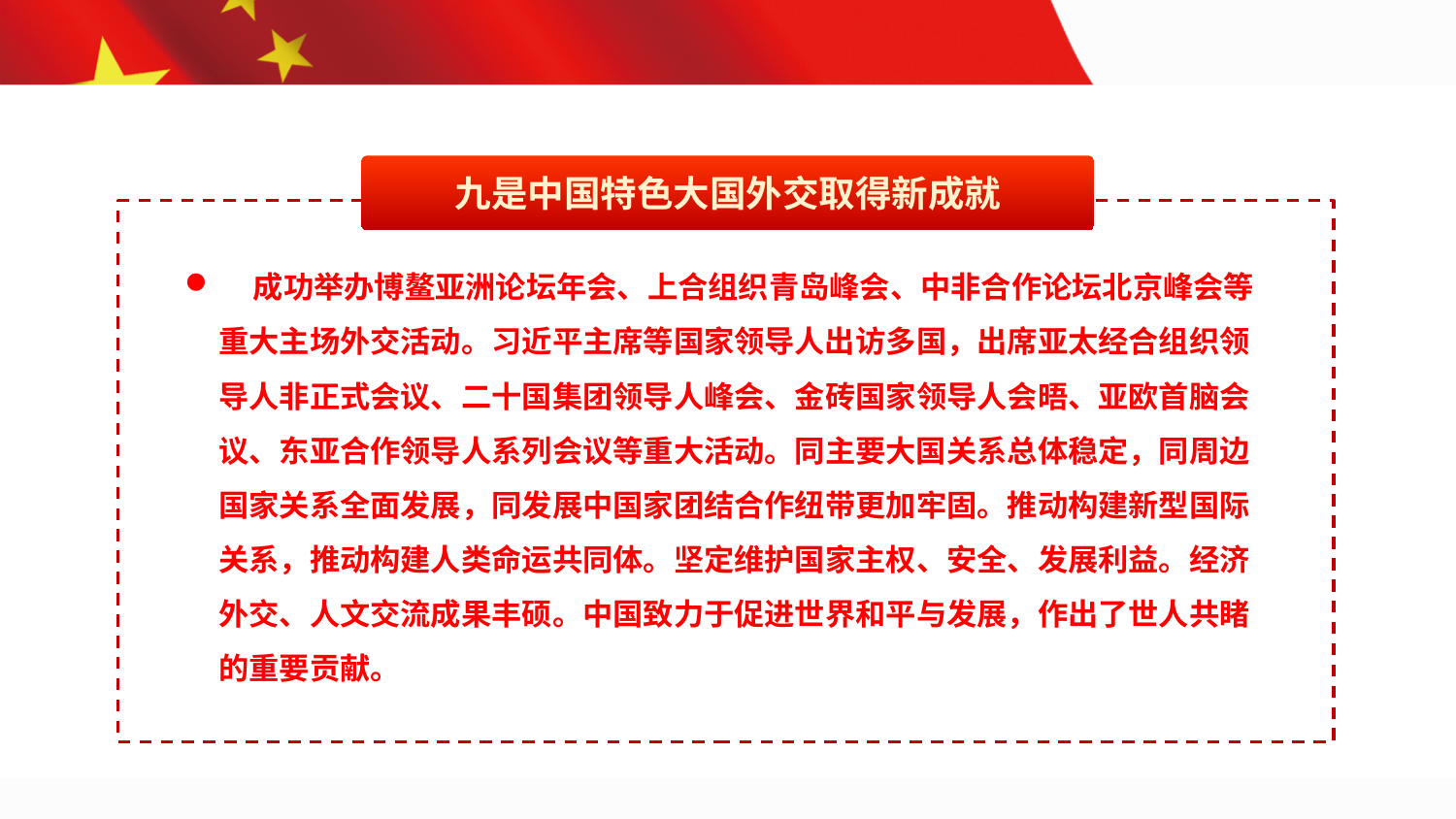

九是中国特色大国外交取得新成就

    成功举办博鳌亚洲论坛年会、上合组织青岛峰会、中非合作论坛北京峰会等重大主场外交活动。习近平主席等国家领导人出访多国，出席亚太经合组织领导人非正式会议、二十国集团领导人峰会、金砖国家领导人会晤、亚欧首脑会议、东亚合作领导人系列会议等重大活动。同主要大国关系总体稳定，同周边国家关系全面发展，同发展中国家团结合作纽带更加牢固。推动构建新型国际关系，推动构建人类命运共同体。坚定维护国家主权、安全、发展利益。经济外交、人文交流成果丰硕。中国致力于促进世界和平与发展，作出了世人共睹的重要贡献。